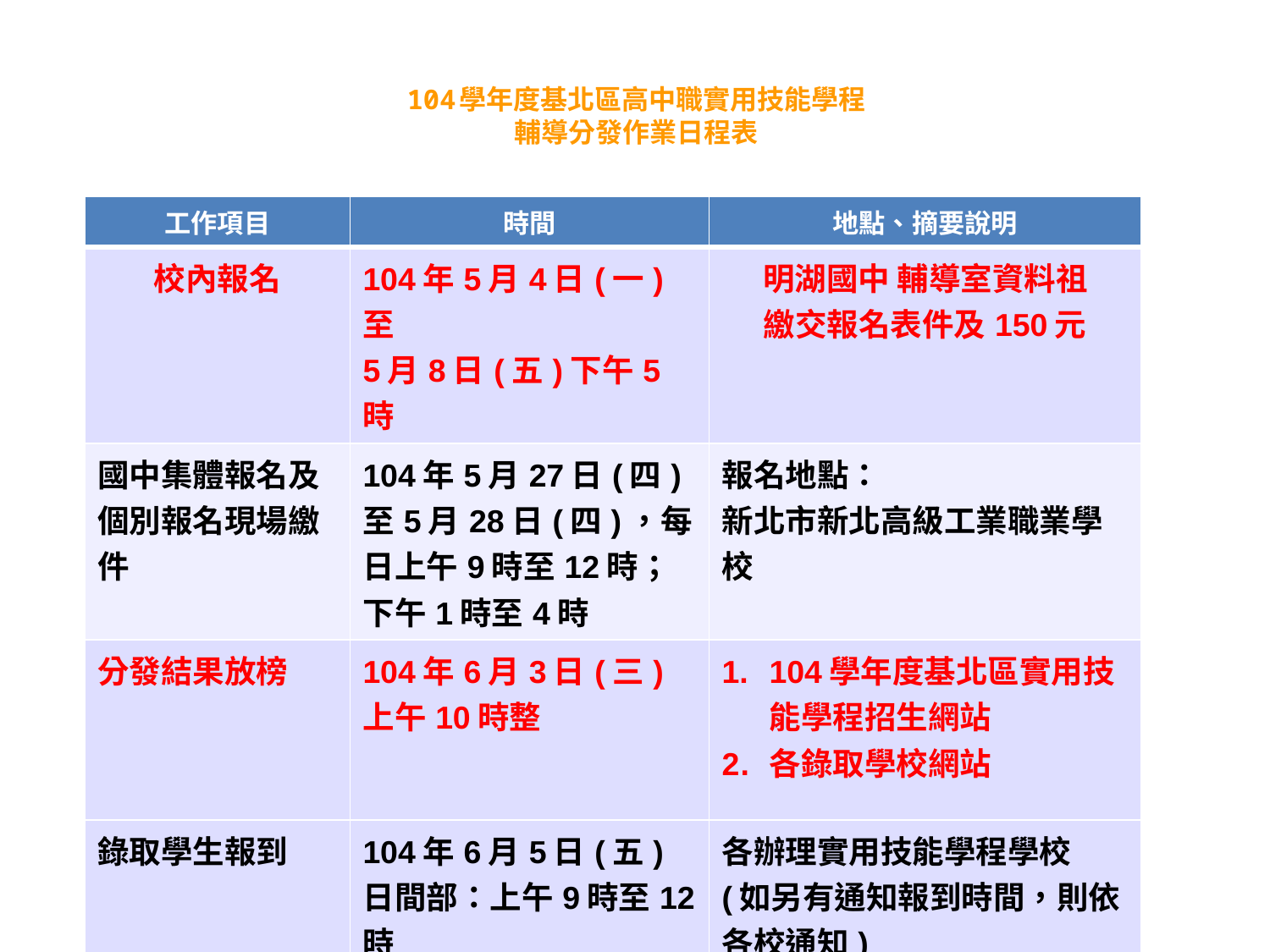

104學年度基北區高中職實用技能學程
輔導分發作業日程表
| 工作項目 | 時間 | 地點、摘要說明 |
| --- | --- | --- |
| 校內報名 | 104年5月4日(一)至 5月8日(五)下午5時 | 明湖國中 輔導室資料祖 繳交報名表件及150元 |
| 國中集體報名及個別報名現場繳件 | 104年5月27日(四)至5月28日(四)，每日上午9時至12時；下午1時至4時 | 報名地點： 新北市新北高級工業職業學校 |
| 分發結果放榜 | 104年6月3日(三) 上午10時整 | 104學年度基北區實用技能學程招生網站 各錄取學校網站 |
| 錄取學生報到 | 104年6月5日(五) 日間部：上午9時至12時 夜間部：下午3時至6時 | 各辦理實用技能學程學校(如另有通知報到時間，則依各校通知) |